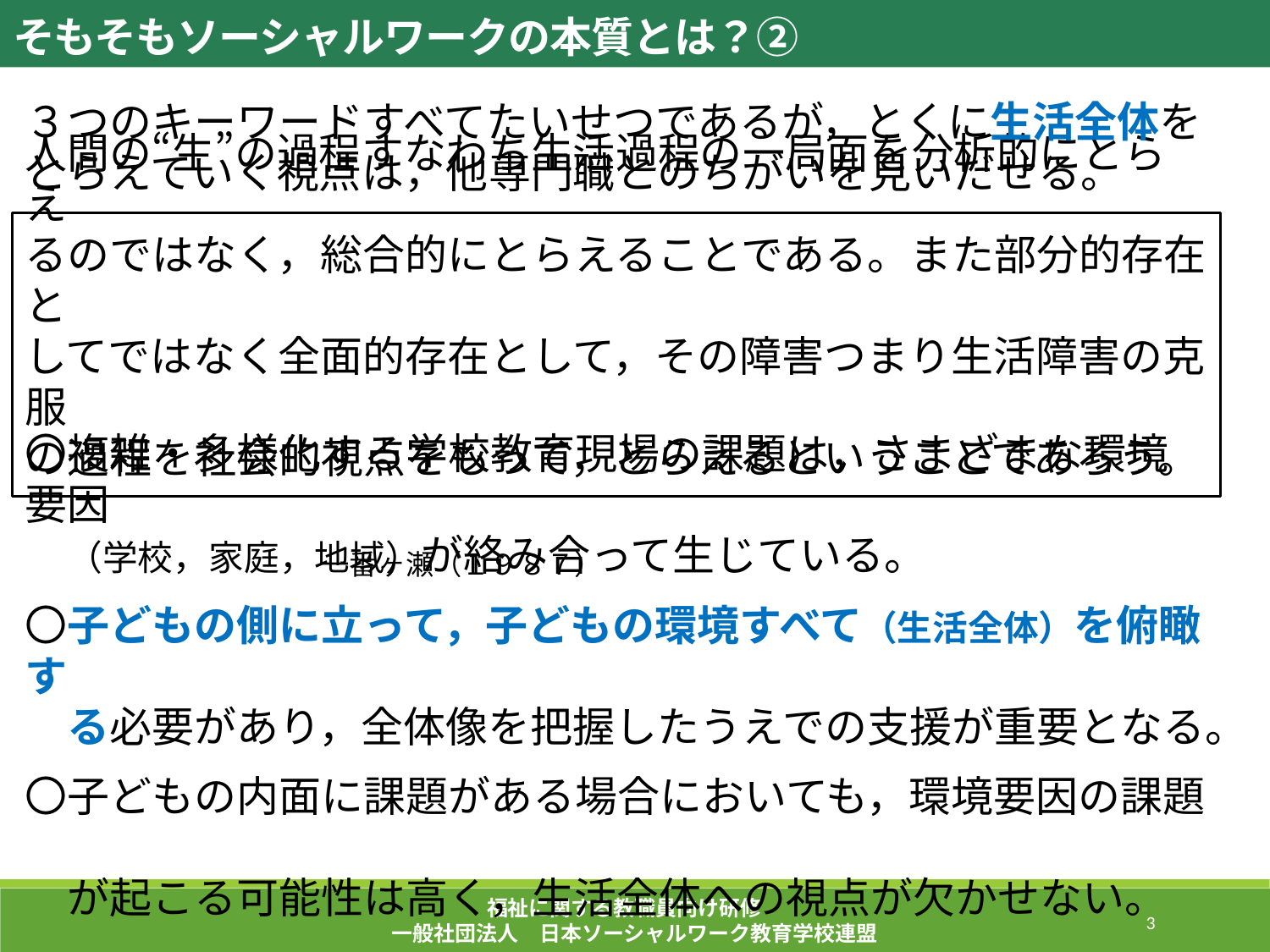

そもそもソーシャルワークの本質とは？②
３つのキーワードすべてたいせつであるが，とくに生活全体を
とらえていく視点は，他専門職とのちがいを見いだせる。
人間の“生”の過程すなわち生活過程の一局面を分析的にとらえ
るのではなく，総合的にとらえることである。また部分的存在と
してではなく全面的存在として，その障害つまり生活障害の克服
の過程を社会的視点をもって，とらえるということであろう。
　　　　　　　　　　　　　　　　　　　　　　　　　　　　　　　　　　一番ヶ瀬（１９８７）
〇複雑・多様化する学校教育現場の課題は，さまざまな環境要因
　（学校，家庭，地域）が絡み合って生じている。

〇子どもの側に立って，子どもの環境すべて（生活全体）を俯瞰す
　る必要があり，全体像を把握したうえでの支援が重要となる。

〇子どもの内面に課題がある場合においても，環境要因の課題
　が起こる可能性は高く，生活全体への視点が欠かせない。
福祉に関する教職員向け研修
一般社団法人　日本ソーシャルワーク教育学校連盟
3